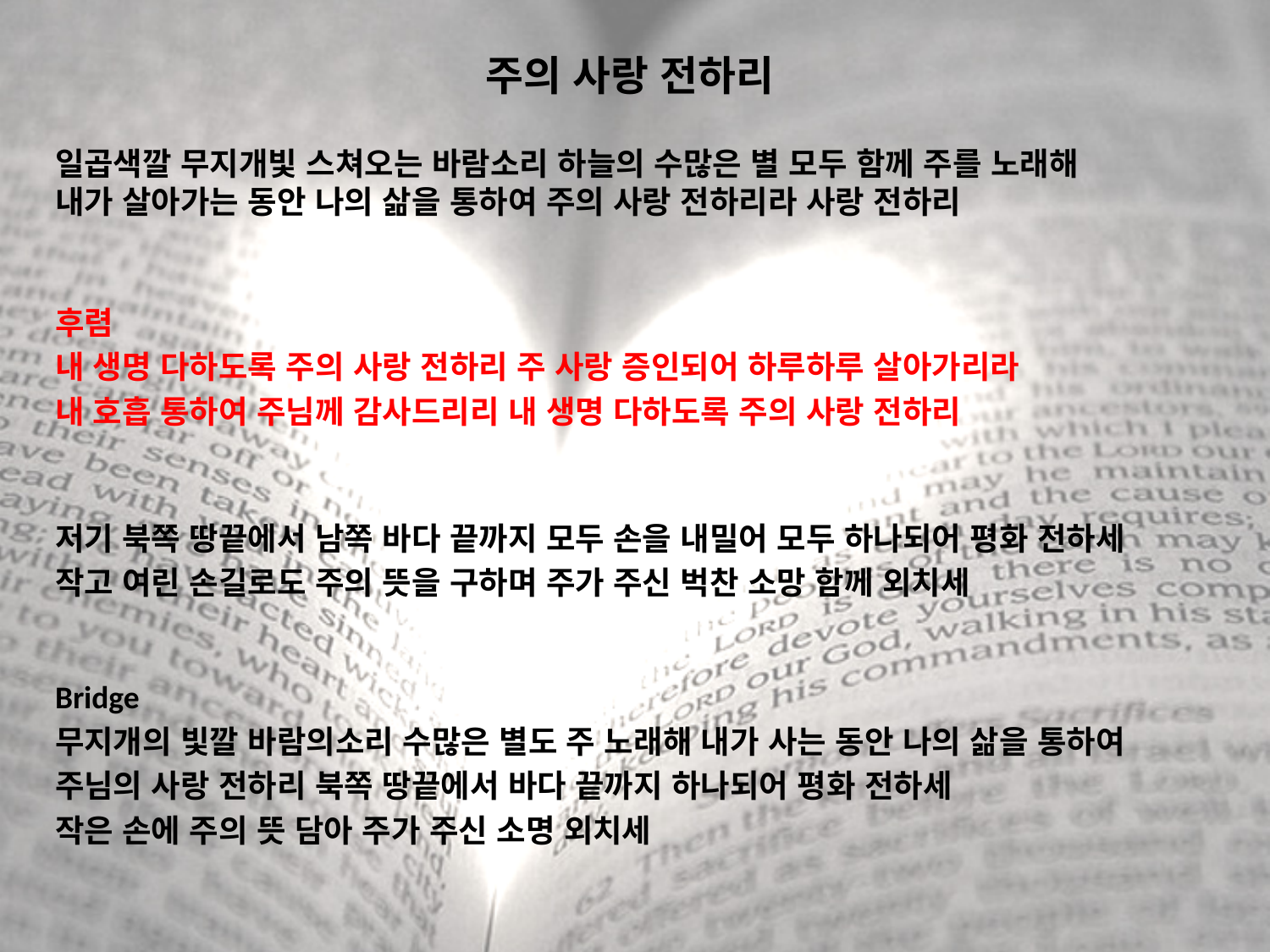

# 주의 사랑 전하리
일곱색깔 무지개빛 스쳐오는 바람소리 하늘의 수많은 별 모두 함께 주를 노래해
내가 살아가는 동안 나의 삶을 통하여 주의 사랑 전하리라 사랑 전하리
후렴
내 생명 다하도록 주의 사랑 전하리 주 사랑 증인되어 하루하루 살아가리라
내 호흡 통하여 주님께 감사드리리 내 생명 다하도록 주의 사랑 전하리

저기 북쪽 땅끝에서 남쪽 바다 끝까지 모두 손을 내밀어 모두 하나되어 평화 전하세
작고 여린 손길로도 주의 뜻을 구하며 주가 주신 벅찬 소망 함께 외치세
Bridge
무지개의 빛깔 바람의소리 수많은 별도 주 노래해 내가 사는 동안 나의 삶을 통하여
주님의 사랑 전하리 북쪽 땅끝에서 바다 끝까지 하나되어 평화 전하세
작은 손에 주의 뜻 담아 주가 주신 소명 외치세